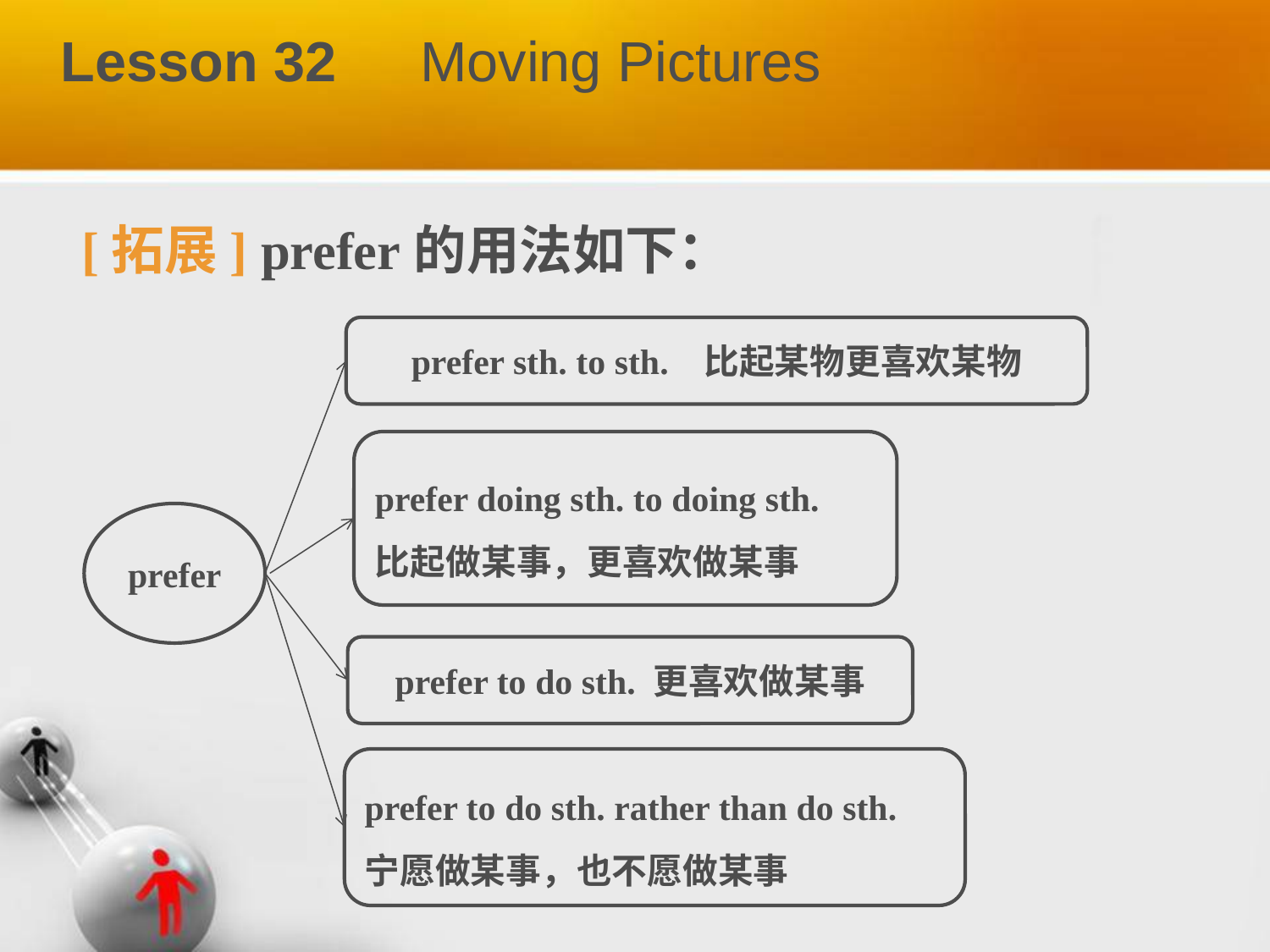

Lesson 32　Moving Pictures
 [拓展] prefer的用法如下：
prefer sth. to sth.   比起某物更喜欢某物
prefer doing sth. to doing sth.
比起做某事，更喜欢做某事
prefer
prefer to do sth. 更喜欢做某事
prefer to do sth. rather than do sth.
宁愿做某事，也不愿做某事